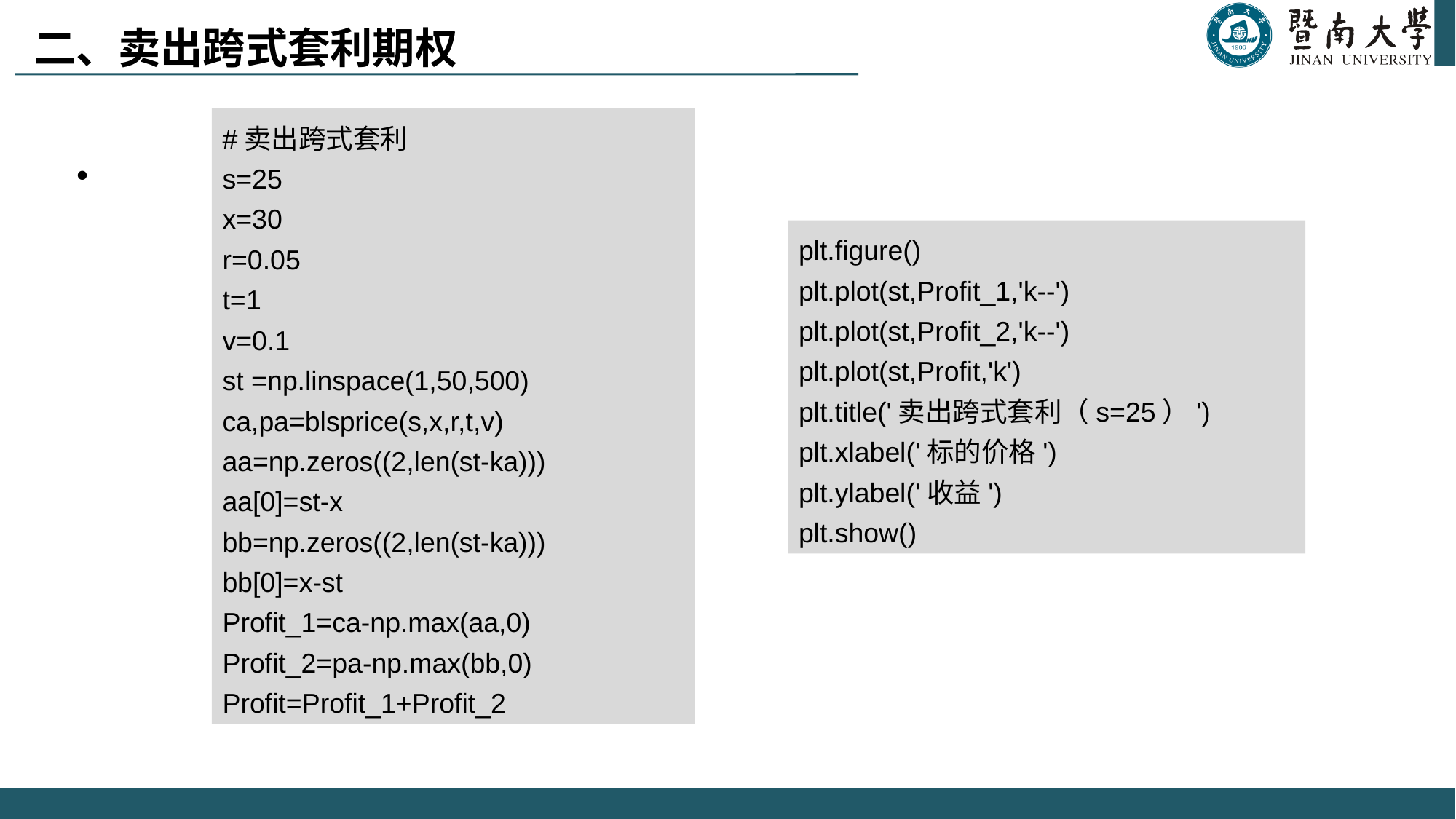

# 二、卖出跨式套利期权

#卖出跨式套利
s=25
x=30
r=0.05
t=1
v=0.1
st =np.linspace(1,50,500)
ca,pa=blsprice(s,x,r,t,v)
aa=np.zeros((2,len(st-ka)))
aa[0]=st-x
bb=np.zeros((2,len(st-ka)))
bb[0]=x-st
Profit_1=ca-np.max(aa,0)
Profit_2=pa-np.max(bb,0)
Profit=Profit_1+Profit_2
plt.figure()
plt.plot(st,Profit_1,'k--')
plt.plot(st,Profit_2,'k--')
plt.plot(st,Profit,'k')
plt.title('卖出跨式套利（s=25）')
plt.xlabel('标的价格')
plt.ylabel('收益')
plt.show()